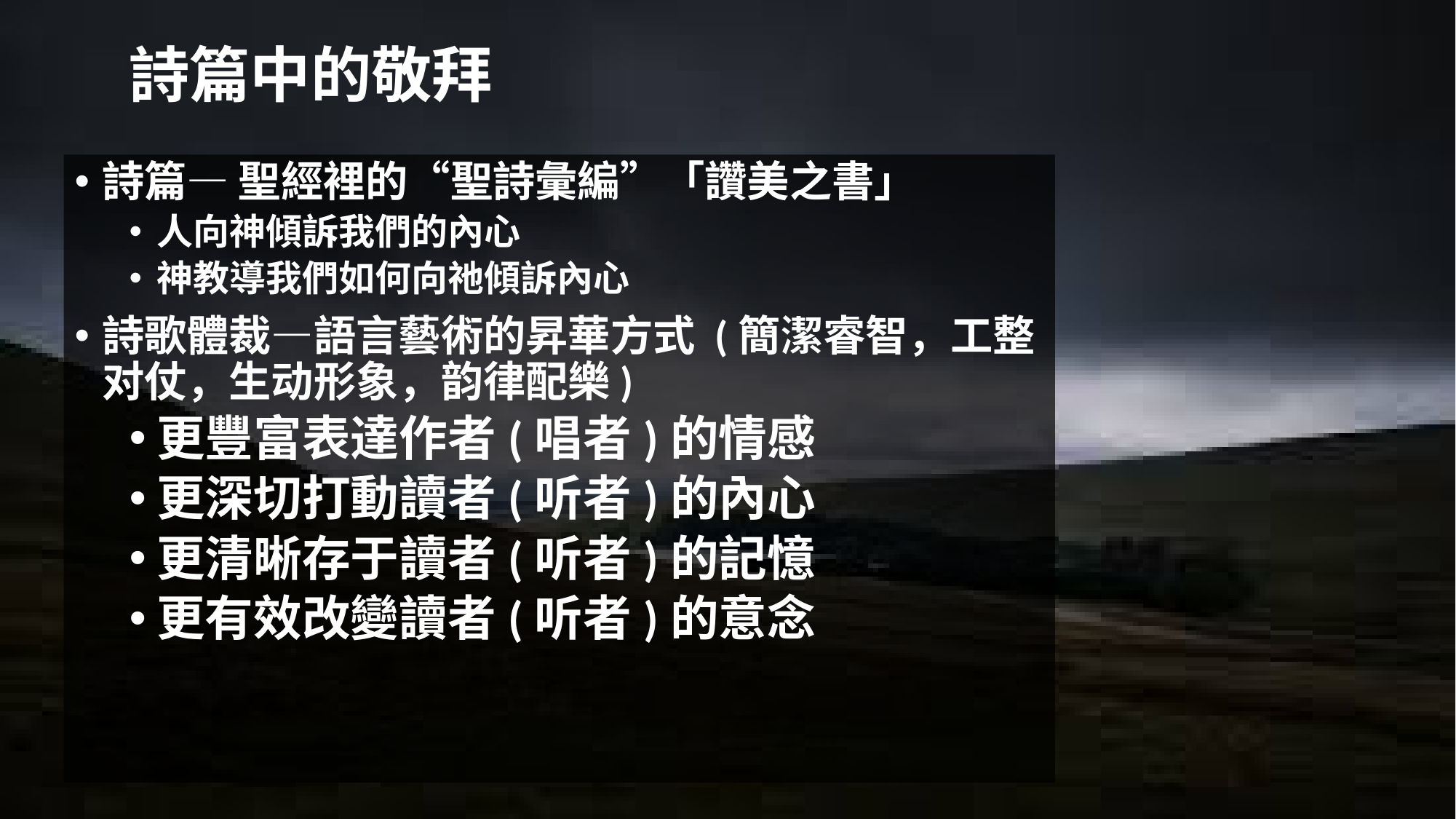

# 詩篇中的敬拜
詩篇— 聖經裡的“聖詩彙編”「讚美之書」
人向神傾訴我們的內心
神教導我們如何向祂傾訴內心
詩歌體裁—語言藝術的昇華方式 (簡潔睿智，工整对仗，生动形象，韵律配樂)
更豐富表達作者(唱者)的情感
更深切打動讀者(听者)的內心
更清晰存于讀者(听者)的記憶
更有效改變讀者(听者)的意念